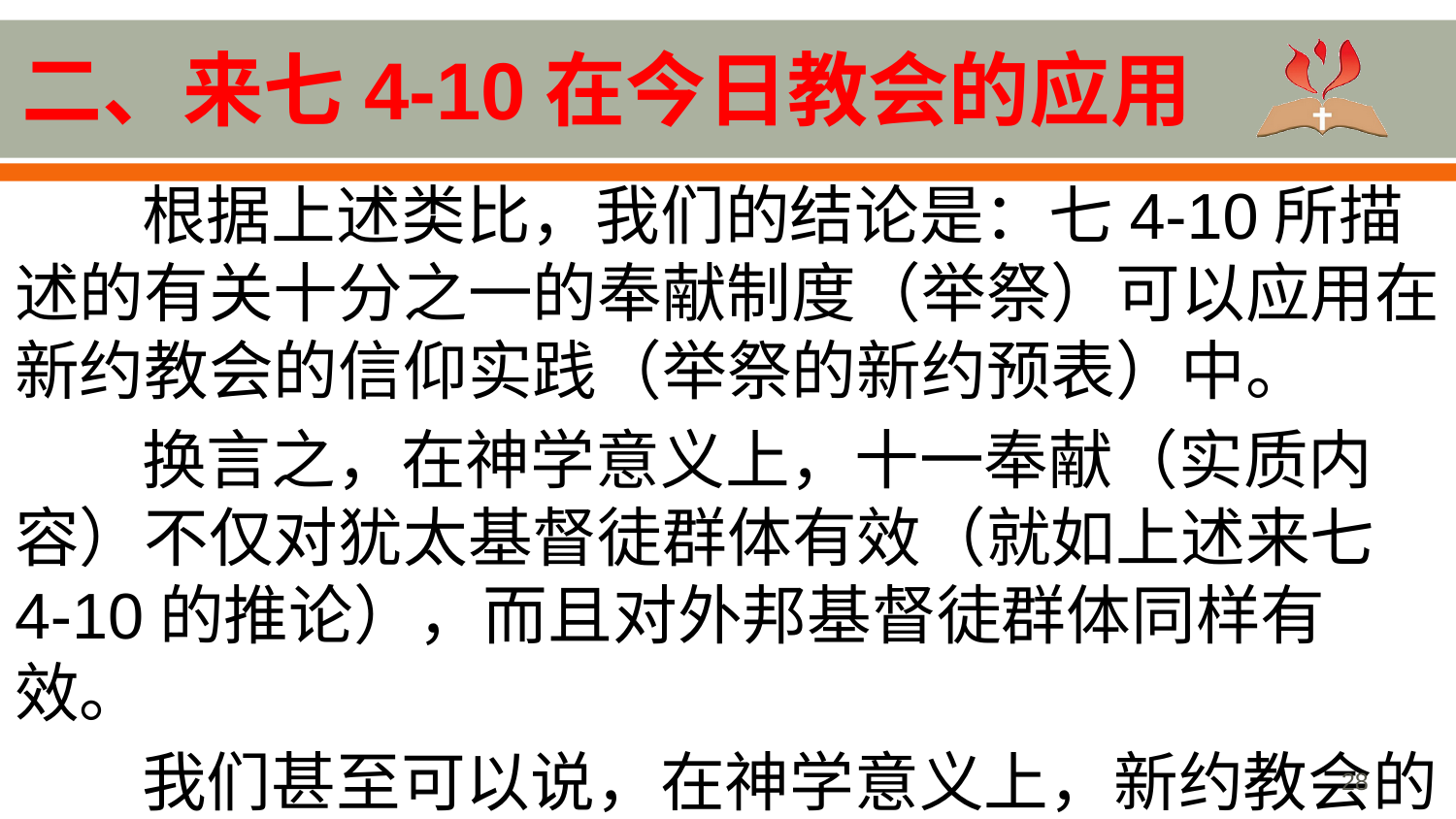

# 二、来七4-10在今日教会的应用
根据上述类比，我们的结论是：七4-10所描述的有关十分之一的奉献制度（举祭）可以应用在新约教会的信仰实践（举祭的新约预表）中。
换言之，在神学意义上，十一奉献（实质内容）不仅对犹太基督徒群体有效（就如上述来七4-10的推论），而且对外邦基督徒群体同样有效。
我们甚至可以说，在神学意义上，新约教会的十一奉献超越了旧约以色列人的十一奉献。

28